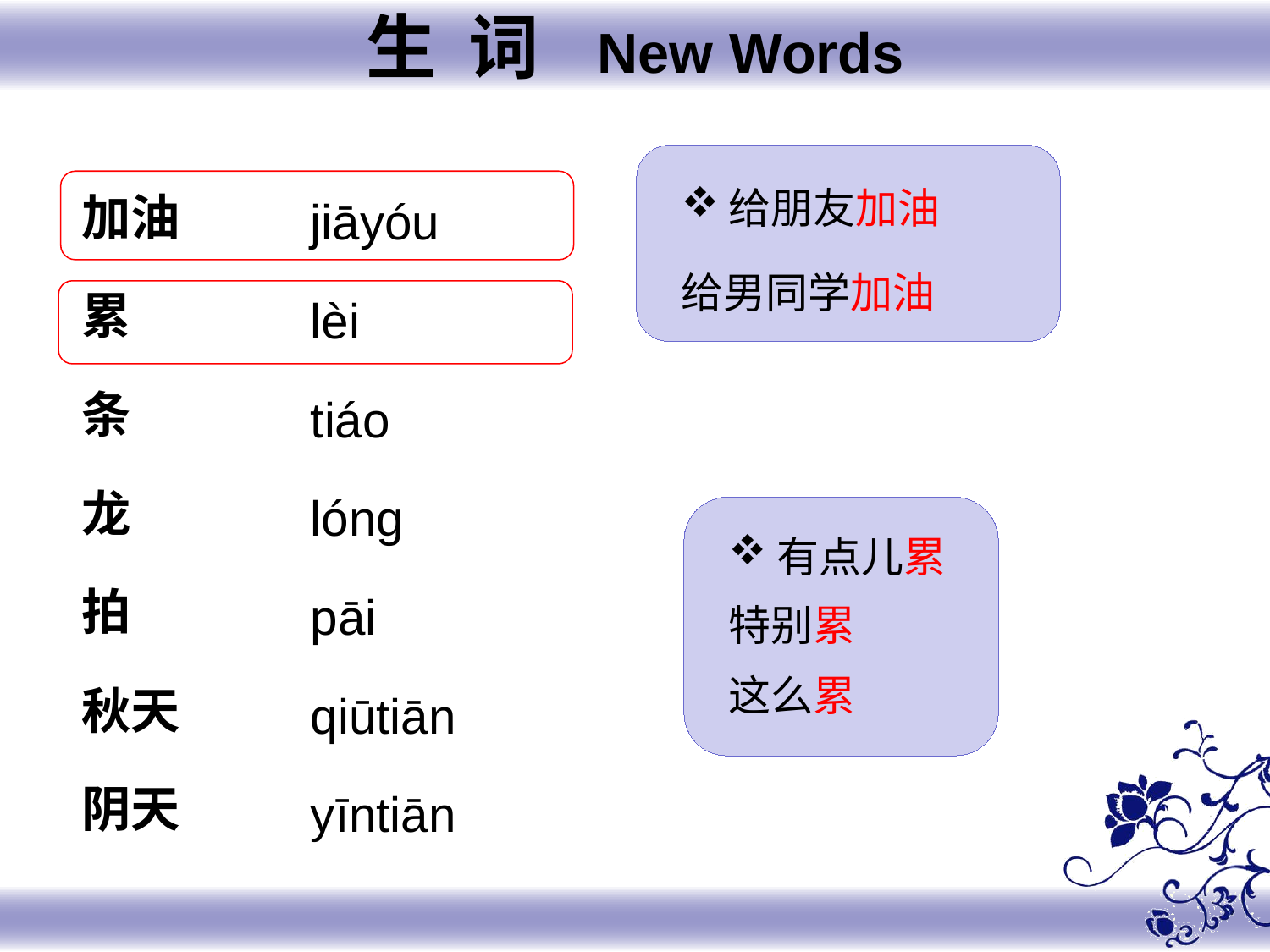

生  词   New Words

给朋友加油
给男同学加油

加油
累
条
龙
拍
秋天
阴天
jiāyóu
lèi
tiáo
lónɡ
pāi
qiūtiān
yīntiān

有点儿累
特别累
这么累